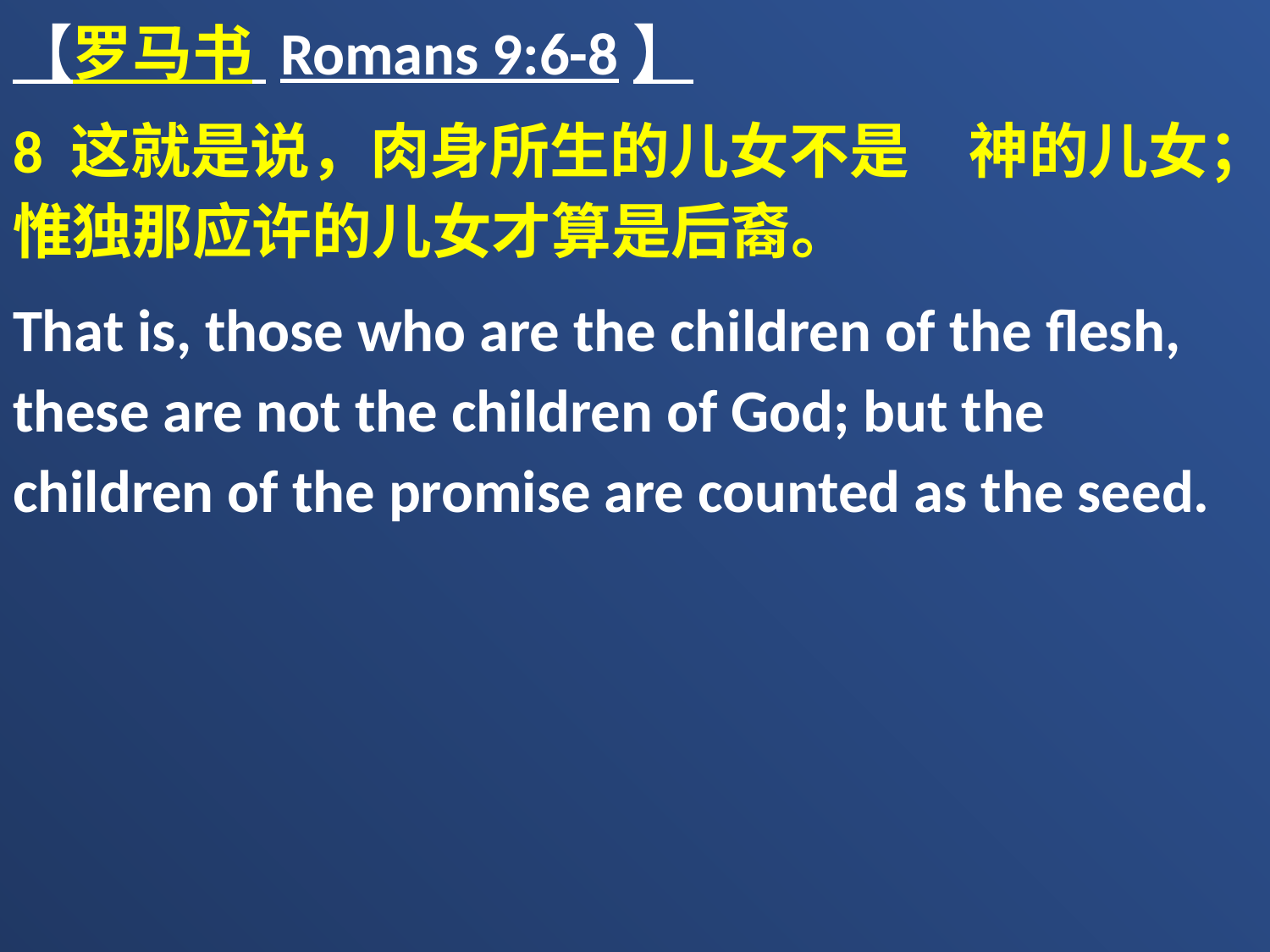

【罗马书 Romans 9:6-8】
8 这就是说，肉身所生的儿女不是　神的儿女；惟独那应许的儿女才算是后裔。
That is, those who are the children of the flesh, these are not the children of God; but the children of the promise are counted as the seed.